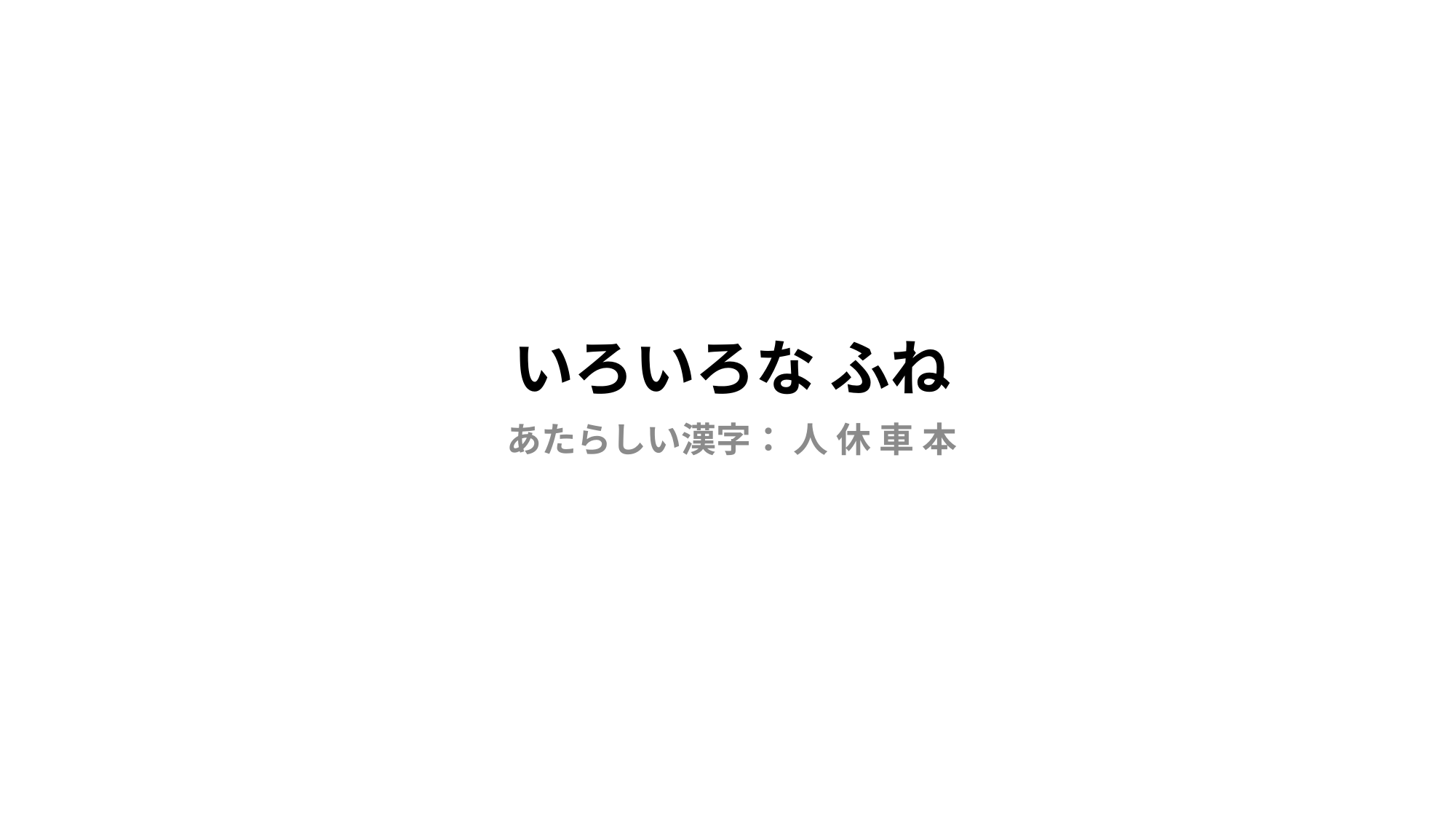

# いろいろな ふね
あたらしい漢字： 人 休 車 本